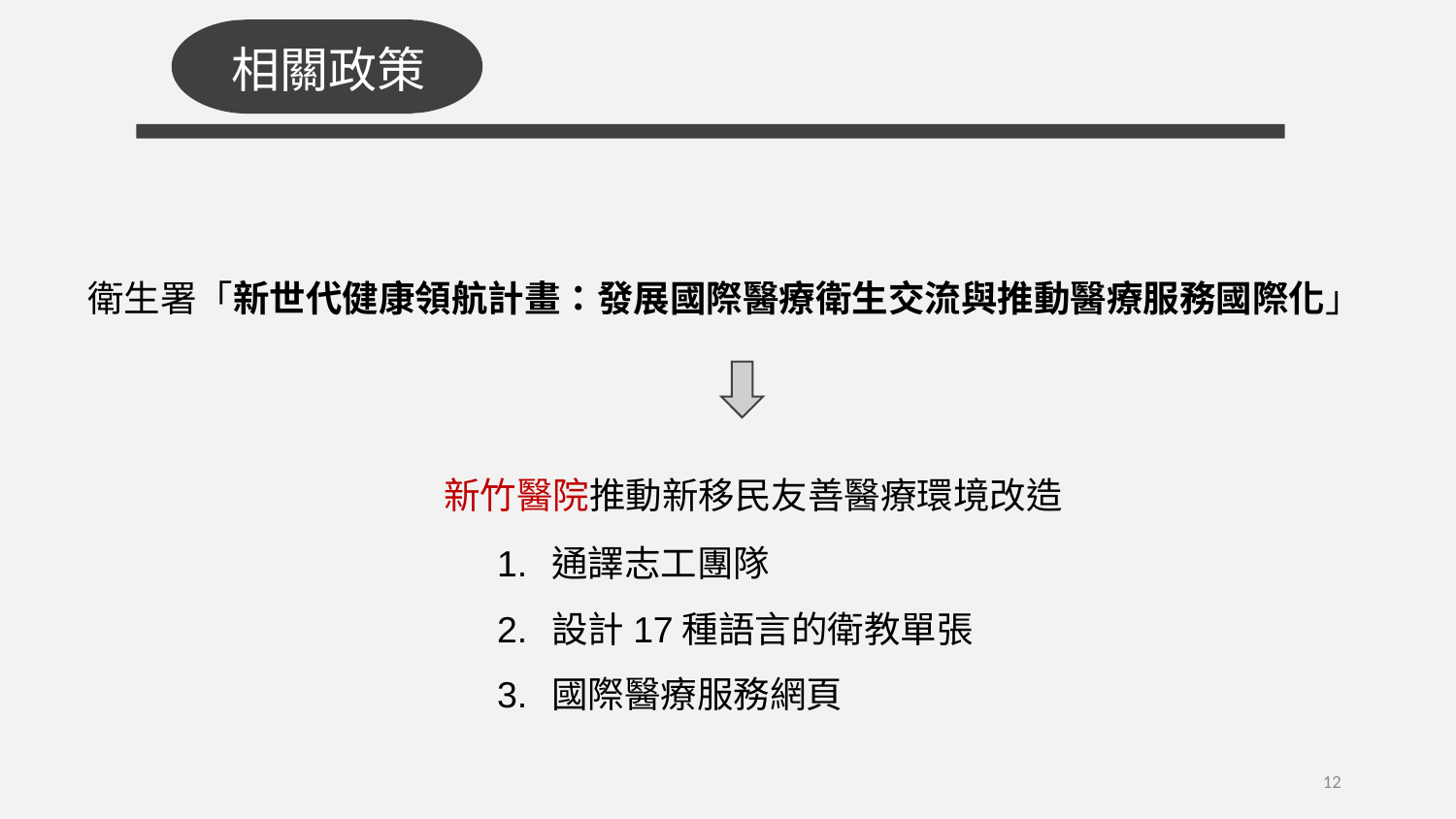

相關政策

衛生署「新世代健康領航計畫：發展國際醫療衛生交流與推動醫療服務國際化」

新竹醫院推動新移民友善醫療環境改造

通譯志工團隊
設計17種語言的衛教單張
國際醫療服務網頁
12